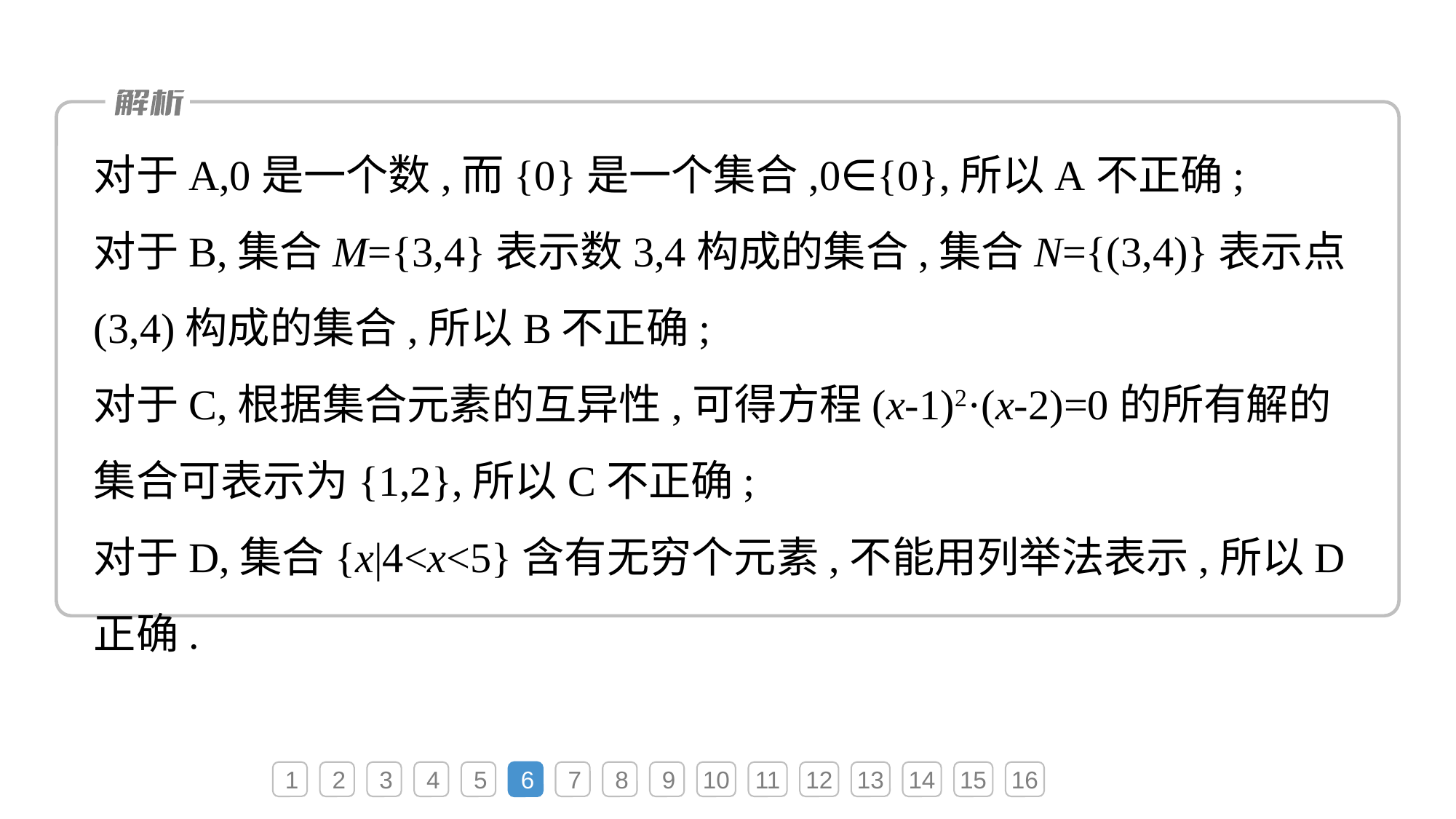

对于A,0是一个数,而{0}是一个集合,0∈{0},所以A不正确;
对于B,集合M={3,4}表示数3,4构成的集合,集合N={(3,4)}表示点(3,4)构成的集合,所以B不正确;
对于C,根据集合元素的互异性,可得方程(x-1)2·(x-2)=0的所有解的集合可表示为{1,2},所以C不正确;
对于D,集合{x|4<x<5}含有无穷个元素,不能用列举法表示,所以D正确.
1
2
3
4
5
6
7
8
9
10
11
12
13
14
15
16